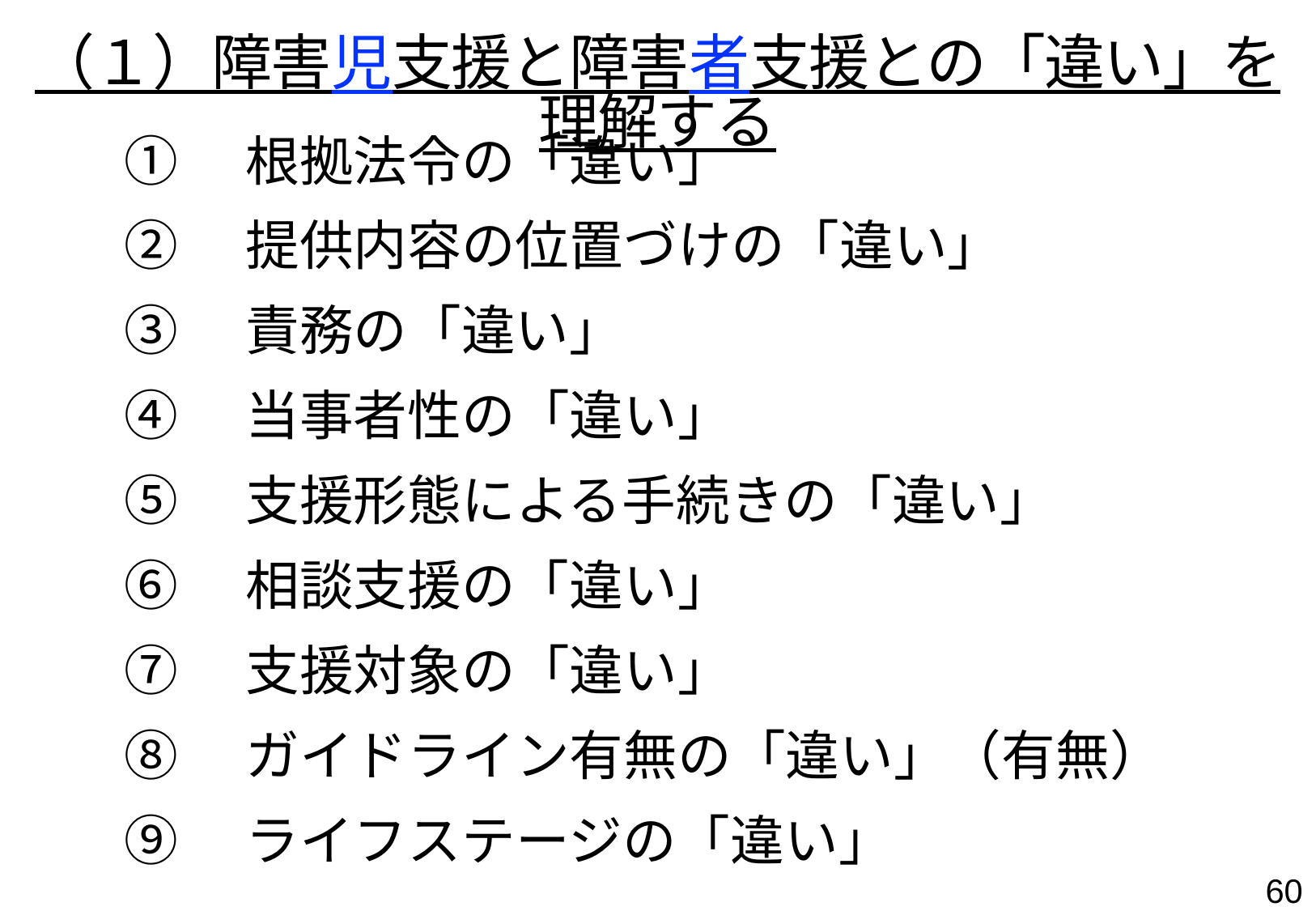

（１）障害児支援と障害者支援との「違い」を理解する
①　根拠法令の「違い」
②　提供内容の位置づけの「違い」
③　責務の「違い」
④　当事者性の「違い」
⑤　支援形態による手続きの「違い」
⑥　相談支援の「違い」
⑦　支援対象の「違い」
⑧　ガイドライン有無の「違い」（有無）
⑨　ライフステージの「違い」
60